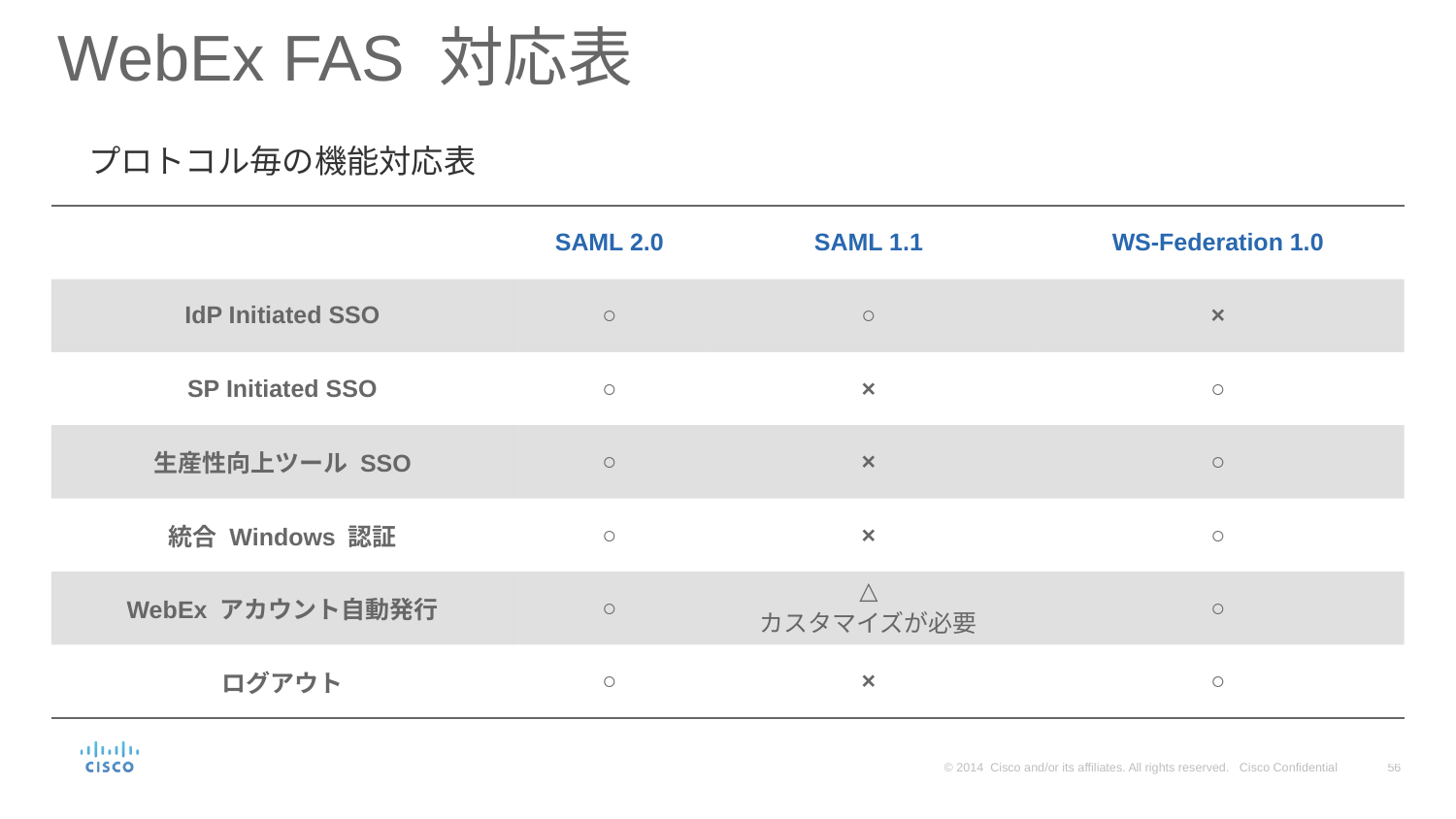

# WebEx FAS 対応表
プロトコル毎の機能対応表
|  | SAML 2.0 | SAML 1.1 | WS-Federation 1.0 |
| --- | --- | --- | --- |
| IdP Initiated SSO | ○ | ○ | × |
| SP Initiated SSO | ○ | × | ○ |
| 生産性向上ツール SSO | ○ | × | ○ |
| 統合 Windows 認証 | ○ | × | ○ |
| WebEx アカウント自動発行 | ○ | △ カスタマイズが必要 | ○ |
| ログアウト | ○ | × | ○ |